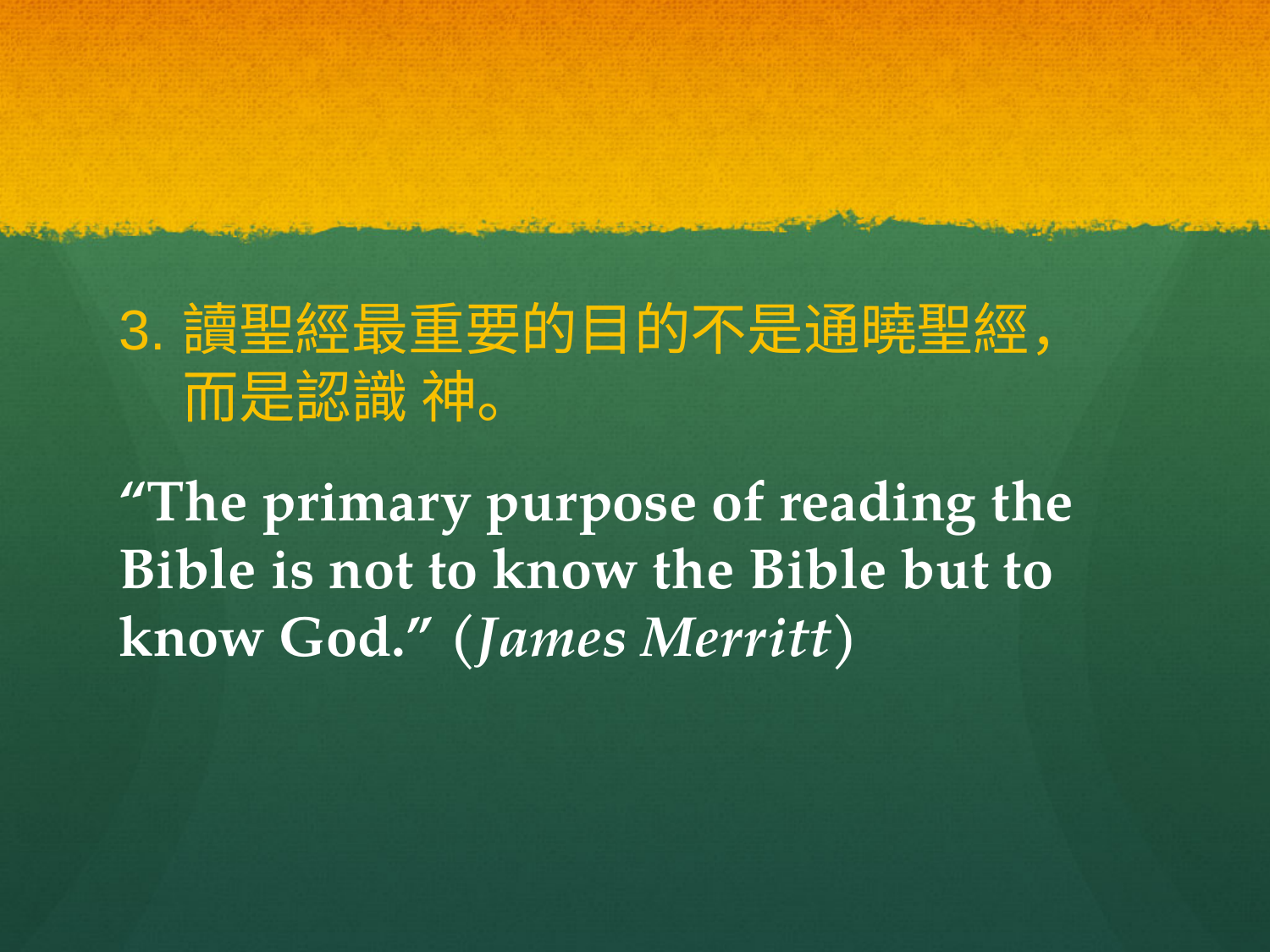

#
讀聖經最重要的目的不是通曉聖經， 而是認識 神。
“The primary purpose of reading the Bible is not to know the Bible but to know God.” (James Merritt)